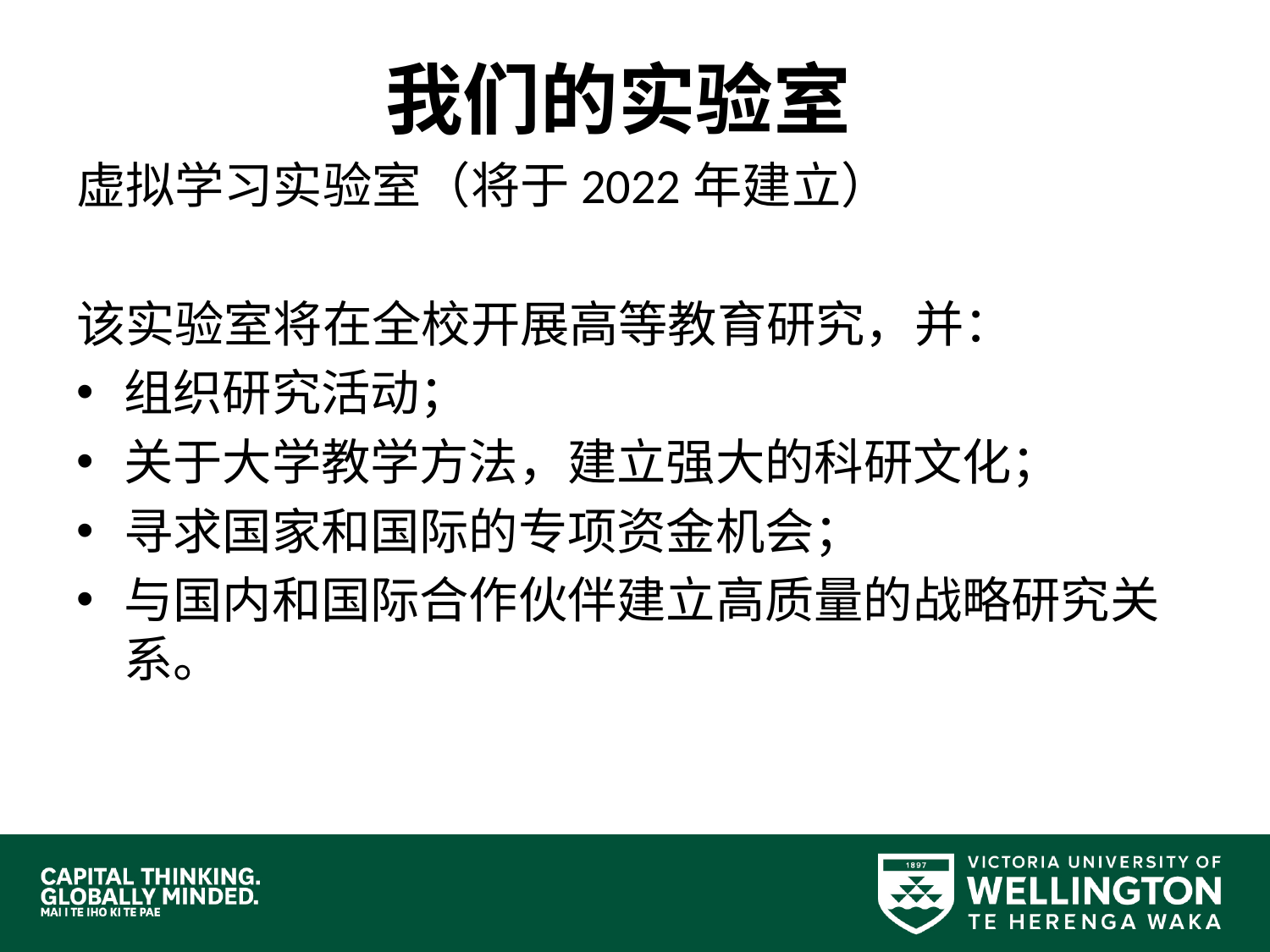

# 我们的实验室
虚拟学习实验室（将于2022年建立）

该实验室将在全校开展高等教育研究，并：
组织研究活动；
关于大学教学方法，建立强大的科研文化；
寻求国家和国际的专项资金机会；
与国内和国际合作伙伴建立高质量的战略研究关系。